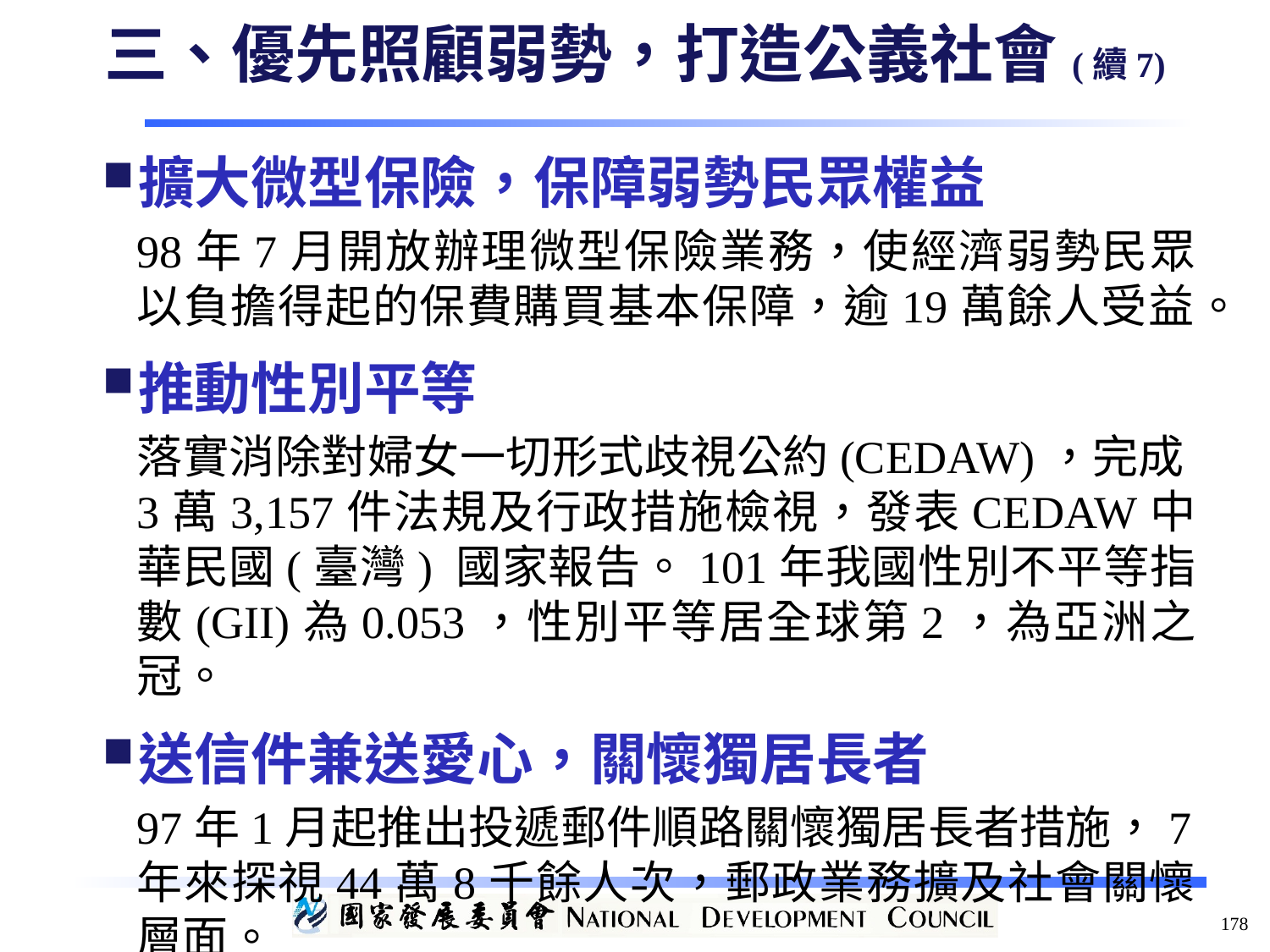

三、優先照顧弱勢，打造公義社會(續7)
擴大微型保險，保障弱勢民眾權益
98年7月開放辦理微型保險業務，使經濟弱勢民眾以負擔得起的保費購買基本保障，逾19萬餘人受益。
推動性別平等
落實消除對婦女一切形式歧視公約(CEDAW)，完成3萬3,157件法規及行政措施檢視，發表CEDAW中華民國(臺灣) 國家報告。101年我國性別不平等指數(GII)為0.053，性別平等居全球第2，為亞洲之冠。
送信件兼送愛心，關懷獨居長者
97年1月起推出投遞郵件順路關懷獨居長者措施，7年來探視44萬8千餘人次，郵政業務擴及社會關懷層面。
178